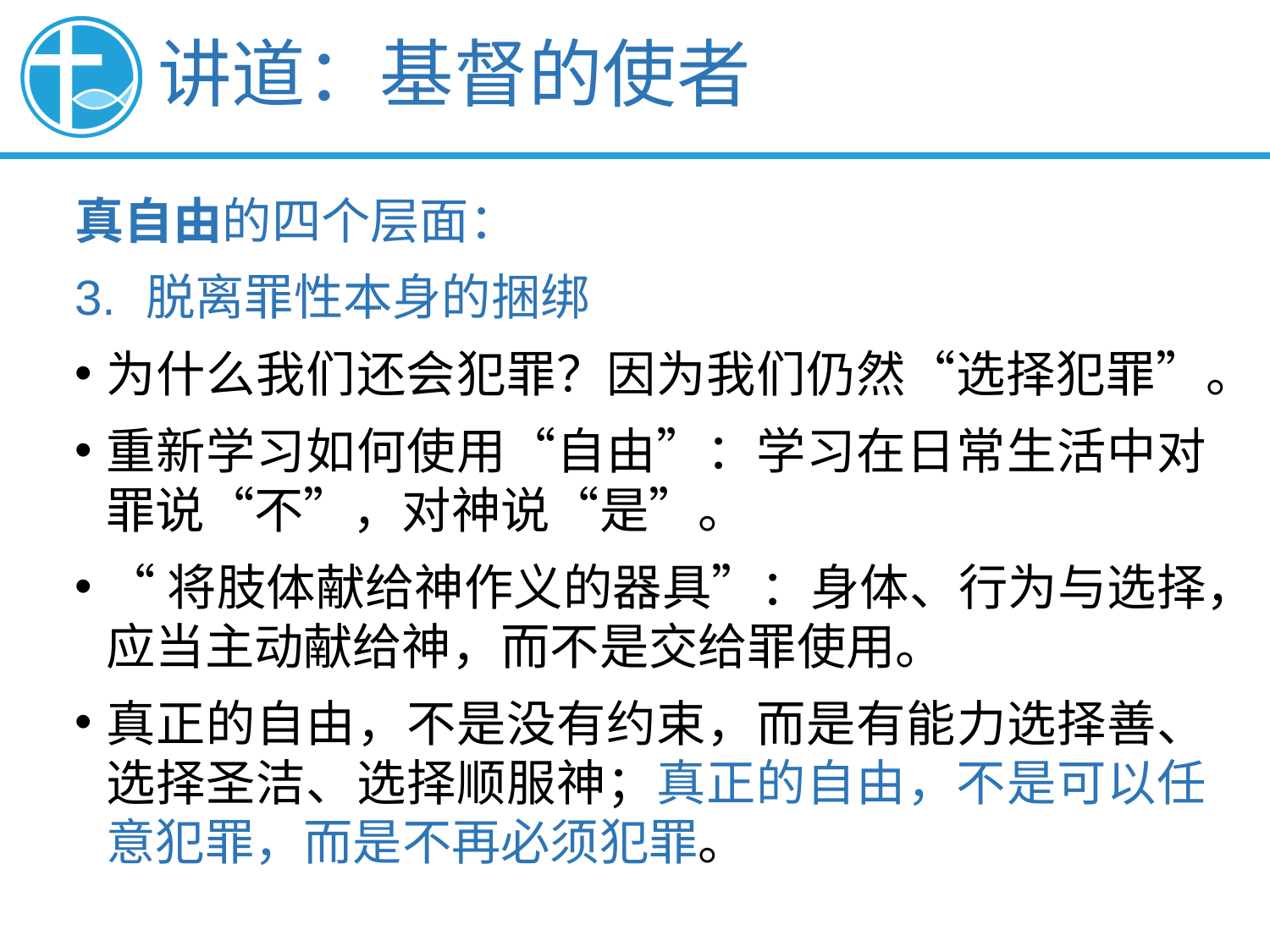

讲道：基督的使者
真自由的四个层面：
脱离罪性本身的捆绑
为什么我们还会犯罪？因为我们仍然“选择犯罪”。
重新学习如何使用“自由”：学习在日常生活中对罪说“不”，对神说“是”。
“将肢体献给神作义的器具”：身体、行为与选择，应当主动献给神，而不是交给罪使用。
真正的自由，不是没有约束，而是有能力选择善、选择圣洁、选择顺服神；真正的自由，不是可以任意犯罪，而是不再必须犯罪。